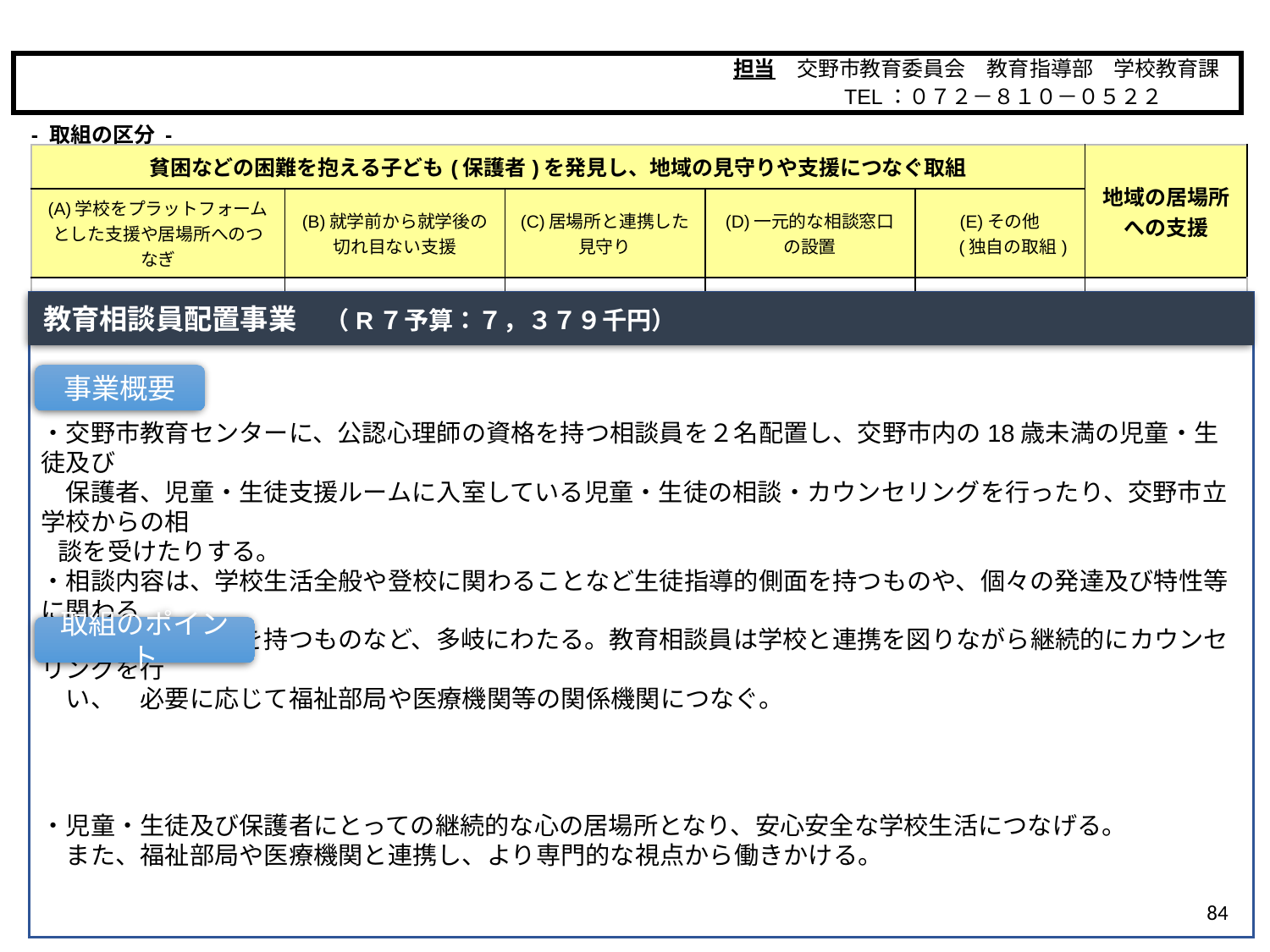

担当　交野市教育委員会　教育指導部　学校教育課
　　　　　TEL：０７２－８１０－０５２２

交野市
- 取組の区分 -
| 貧困などの困難を抱える子ども(保護者)を発見し、地域の見守りや支援につなぐ取組 |  |  |  |  | 地域の居場所 への支援 |
| --- | --- | --- | --- | --- | --- |
| (A)学校をプラットフォームとした支援や居場所へのつなぎ | (B)就学前から就学後の 切れ目ない支援 | (C)居場所と連携した 見守り | (D)一元的な相談窓口 の設置 | (E)その他 　 (独自の取組) |  |
| ○ |  |  |  |  |  |
教育相談員配置事業　（R７予算：７，３７９千円）

・交野市教育センターに、公認心理師の資格を持つ相談員を２名配置し、交野市内の18歳未満の児童・生徒及び
　保護者、児童・生徒支援ルームに入室している児童・生徒の相談・カウンセリングを行ったり、交野市立学校からの相
  談を受けたりする。
・相談内容は、学校生活全般や登校に関わることなど生徒指導的側面を持つものや、個々の発達及び特性等に関わる
　支援教育的側面を持つものなど、多岐にわたる。教育相談員は学校と連携を図りながら継続的にカウンセリングを行
　い、　必要に応じて福祉部局や医療機関等の関係機関につなぐ。

・児童・生徒及び保護者にとっての継続的な心の居場所となり、安心安全な学校生活につなげる。
　また、福祉部局や医療機関と連携し、より専門的な視点から働きかける。

事業概要
取組のポイント
84